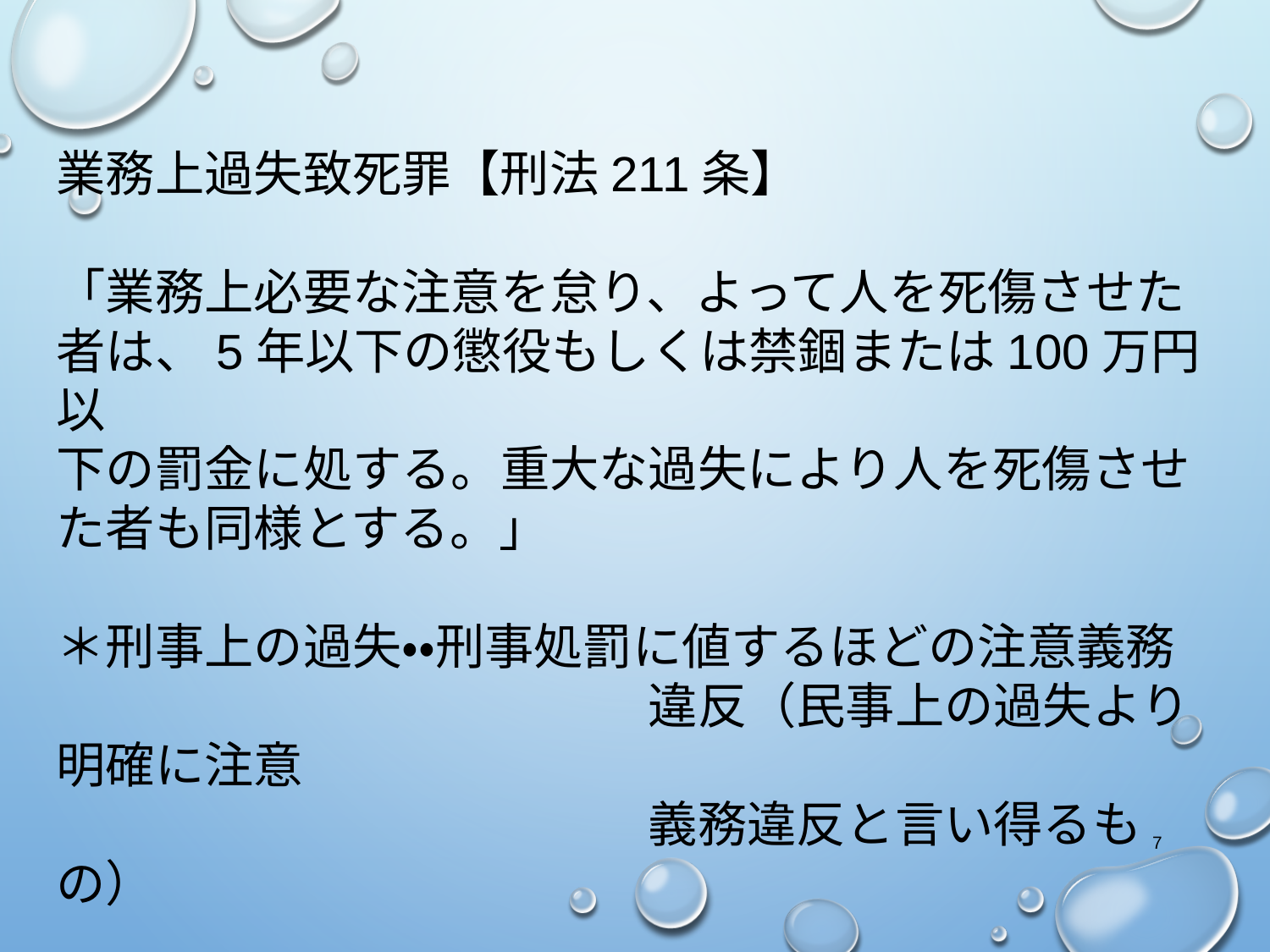

業務上過失致死罪【刑法211条】

「業務上必要な注意を怠り、よって人を死傷させた
者は、5年以下の懲役もしくは禁錮または100万円以
下の罰金に処する。重大な過失により人を死傷させ
た者も同様とする。」

＊刑事上の過失・・刑事処罰に値するほどの注意義務
　　　　　　　　　　　　違反（民事上の過失より明確に注意
　　　　　　　　　　　　義務違反と言い得るもの）

7